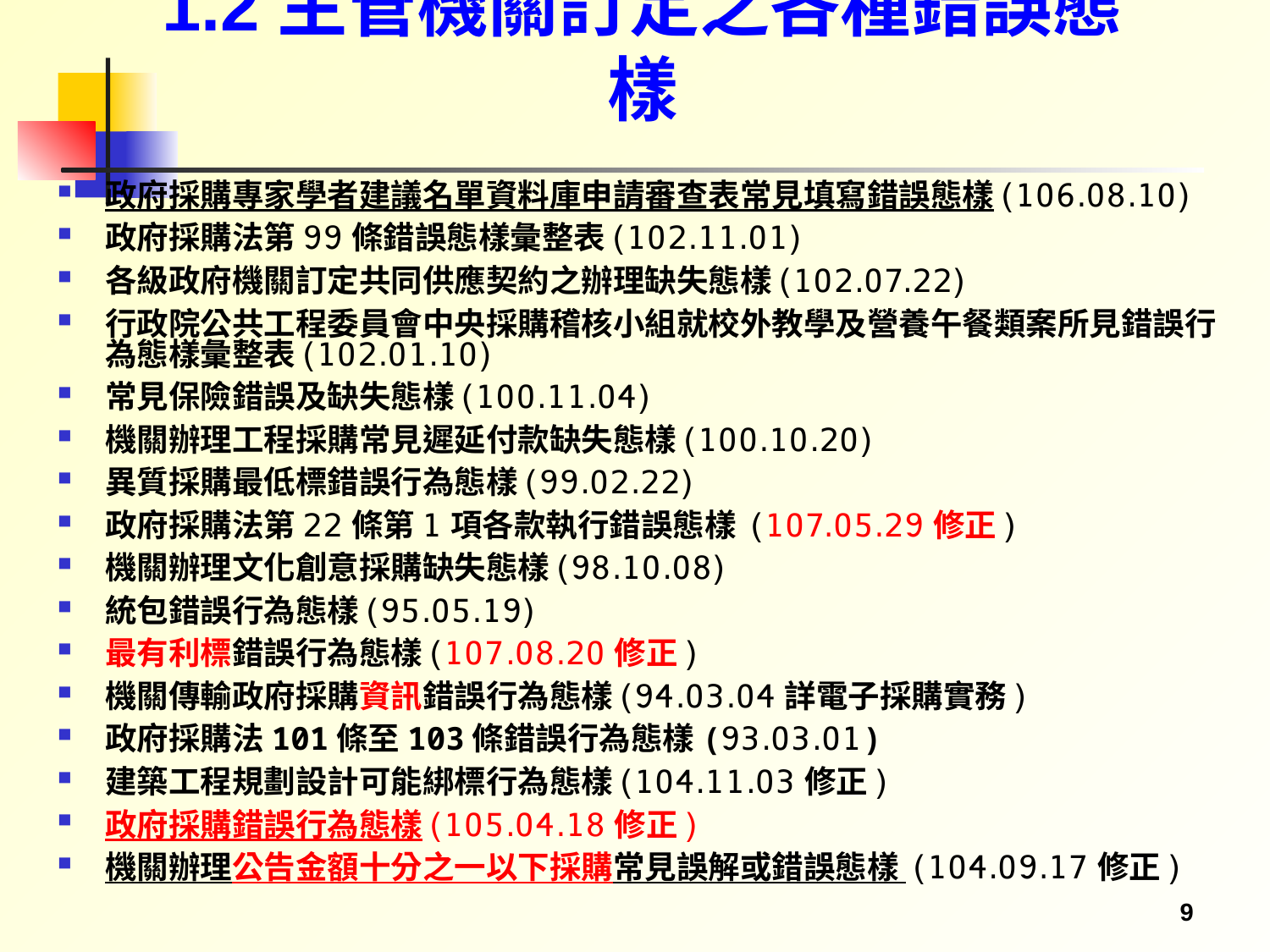

# 1.2主管機關訂定之各種錯誤態樣
政府採購專家學者建議名單資料庫申請審查表常見填寫錯誤態樣(106.08.10)
政府採購法第99條錯誤態樣彙整表(102.11.01)
各級政府機關訂定共同供應契約之辦理缺失態樣(102.07.22)
行政院公共工程委員會中央採購稽核小組就校外教學及營養午餐類案所見錯誤行為態樣彙整表(102.01.10)
常見保險錯誤及缺失態樣(100.11.04)‏
機關辦理工程採購常見遲延付款缺失態樣(100.10.20)
異質採購最低標錯誤行為態樣(99.02.22)
政府採購法第22條第1項各款執行錯誤態樣 (107.05.29修正)
機關辦理文化創意採購缺失態樣(98.10.08)
統包錯誤行為態樣(95.05.19)
最有利標錯誤行為態樣(107.08.20修正)‏
機關傳輸政府採購資訊錯誤行為態樣(94.03.04詳電子採購實務)‏
政府採購法101條至103條錯誤行為態樣(93.03.01)
建築工程規劃設計可能綁標行為態樣(104.11.03修正)
政府採購錯誤行為態樣(105.04.18修正)
機關辦理公告金額十分之一以下採購常見誤解或錯誤態樣 (104.09.17修正)

9